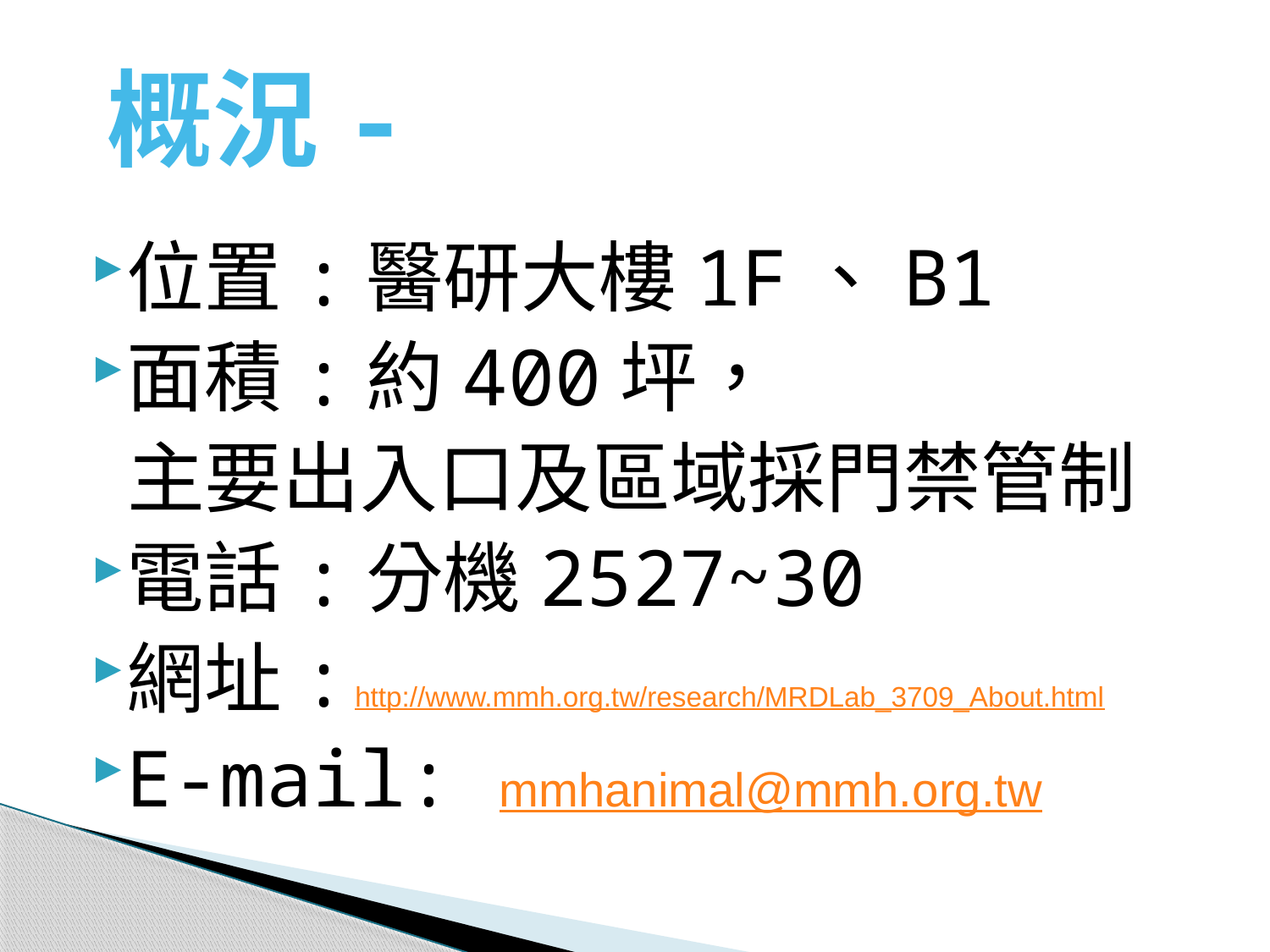

概況-
位置:醫研大樓1F、B1
面積:約400坪，
 主要出入口及區域採門禁管制
電話:分機2527~30
網址: http://www.mmh.org.tw/research/MRDLab_3709_About.html
E-mail: mmhanimal@mmh.org.tw